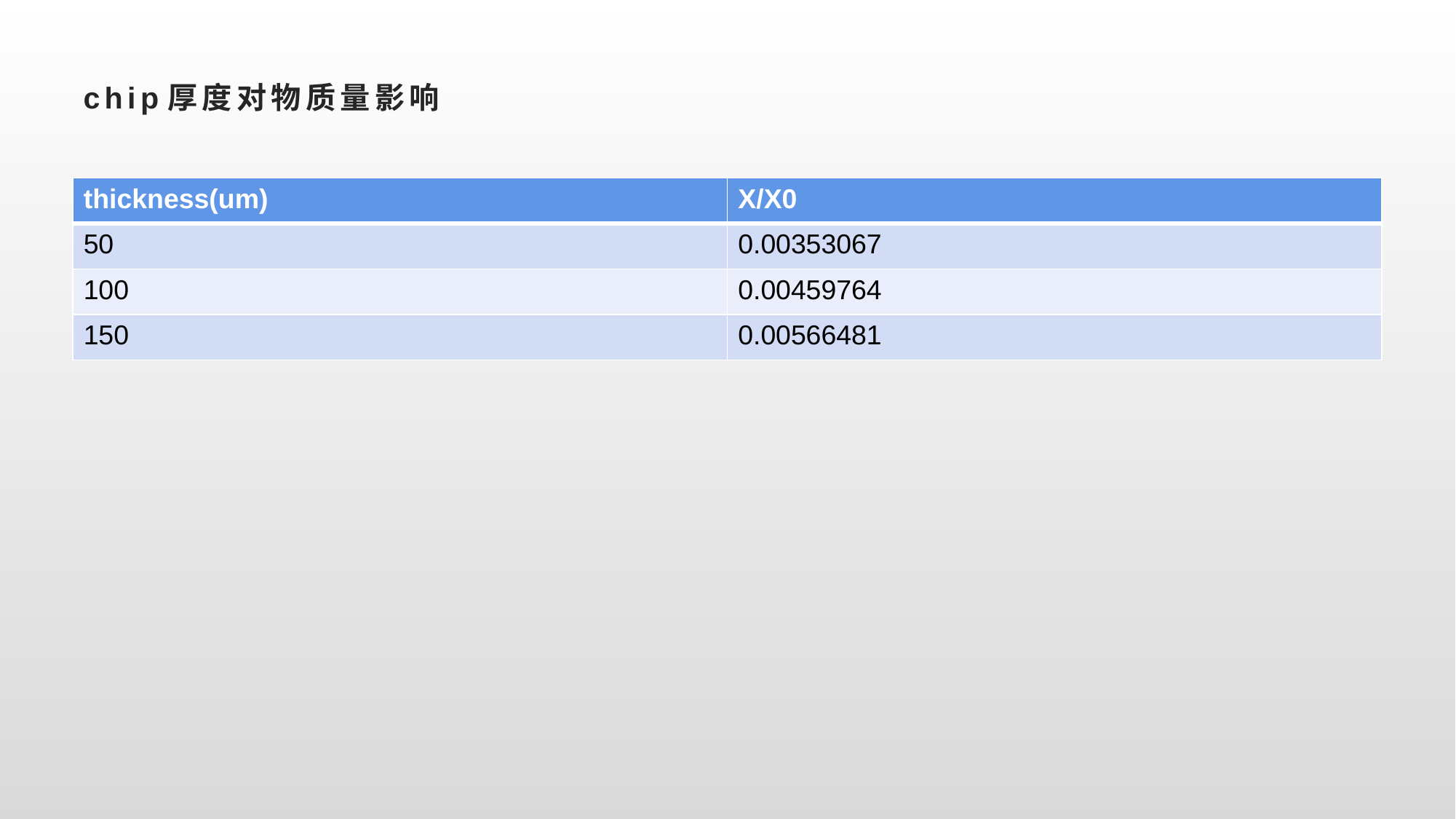

# chip厚度对物质量影响
| thickness(um) | X/X0 |
| --- | --- |
| 50 | 0.00353067 |
| 100 | 0.00459764 |
| 150 | 0.00566481 |